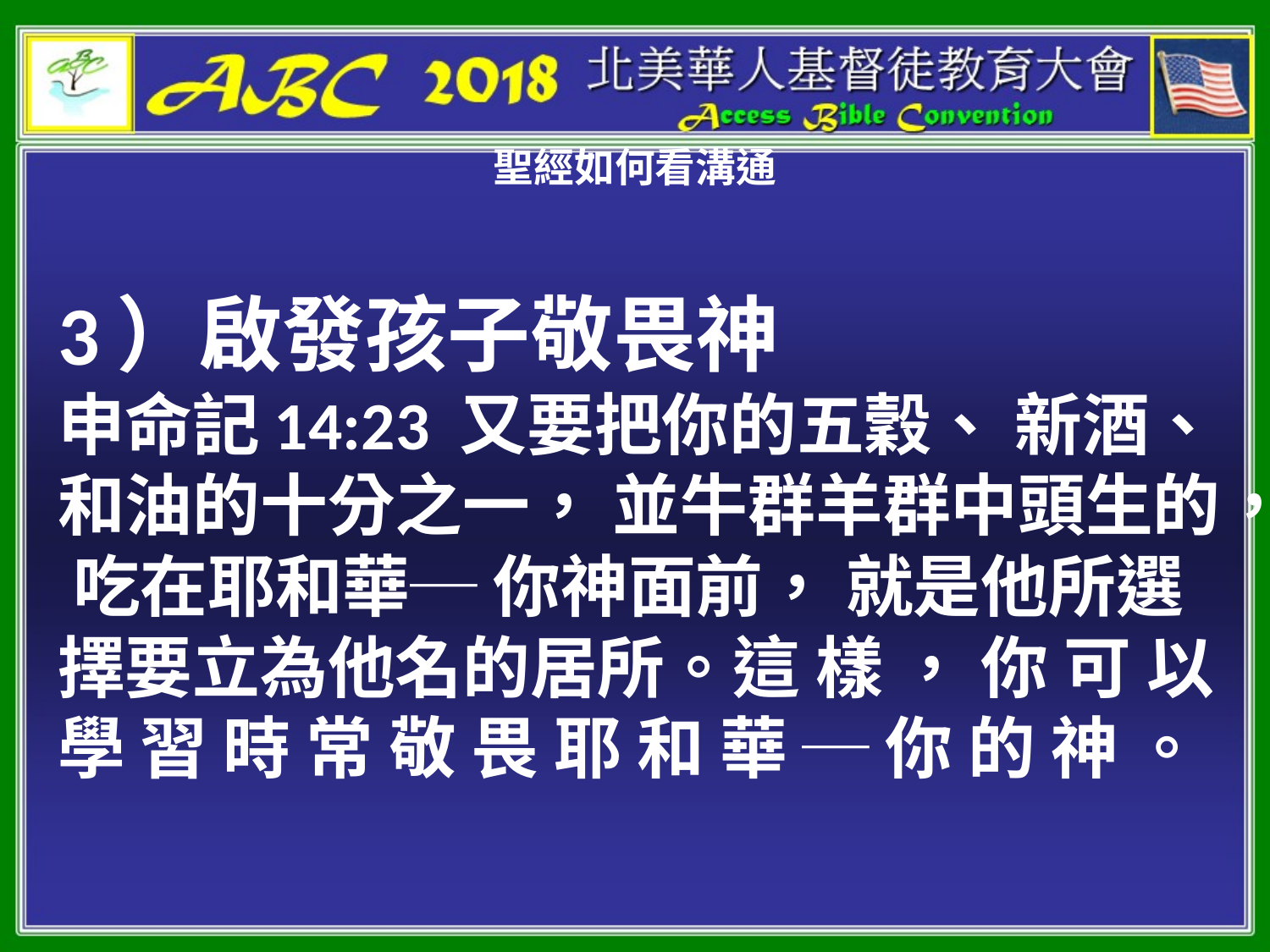

# 聖經如何看溝通
3）啟發孩子敬畏神
申命記14:23 又要把你的五穀、 新酒、 和油的十分之一， 並牛群羊群中頭生的， 吃在耶和華─ 你神面前， 就是他所選擇要立為他名的居所。這 樣 ， 你 可 以 學 習 時 常 敬 畏 耶 和 華 ─ 你 的 神 。